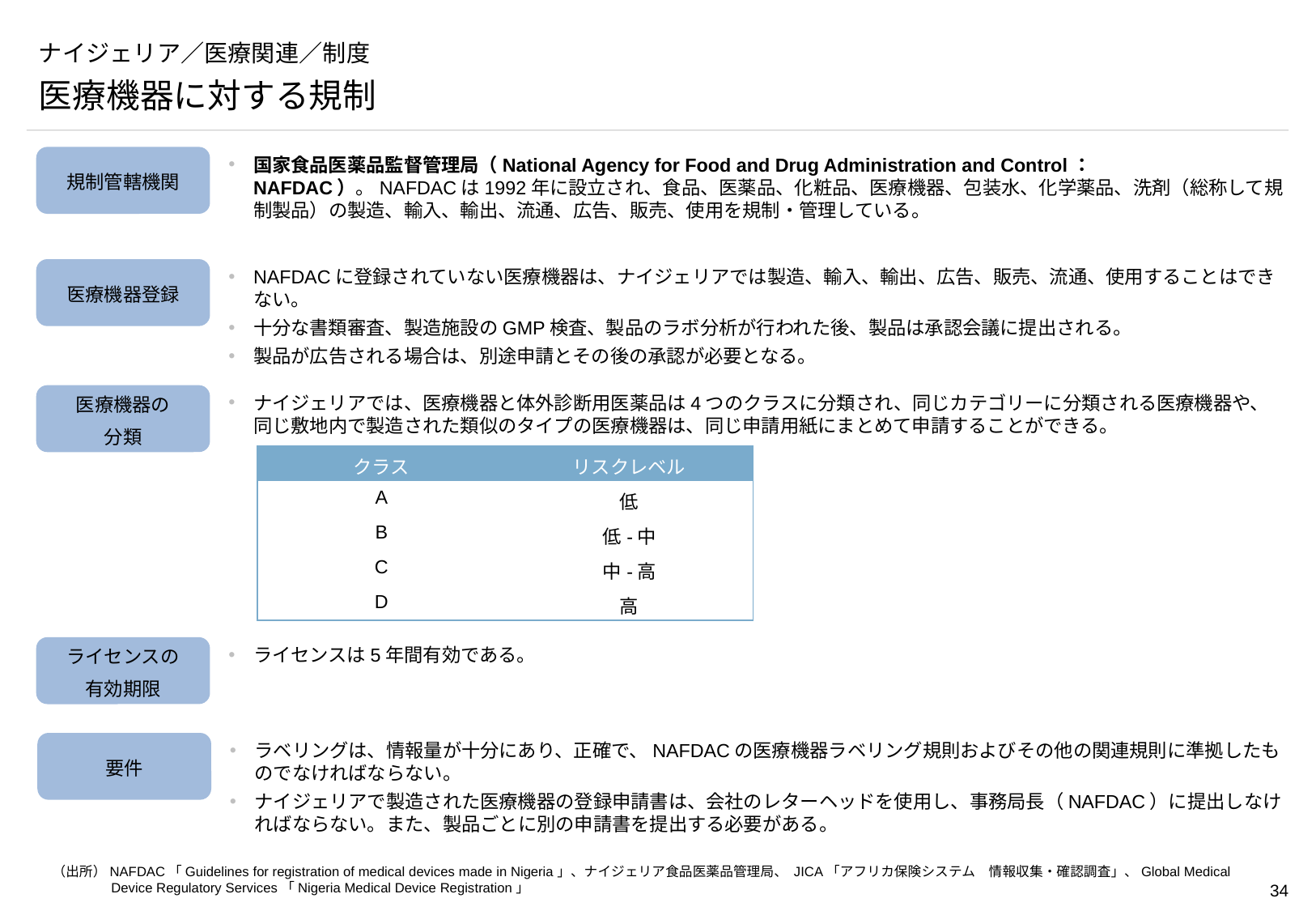

# ナイジェリア／医療関連／制度
医療機器に対する規制
規制管轄機関
国家食品医薬品監督管理局（National Agency for Food and Drug Administration and Control：NAFDAC）。NAFDACは1992年に設立され、食品、医薬品、化粧品、医療機器、包装水、化学薬品、洗剤（総称して規制製品）の製造、輸入、輸出、流通、広告、販売、使用を規制・管理している。
医療機器登録
NAFDACに登録されていない医療機器は、ナイジェリアでは製造、輸入、輸出、広告、販売、流通、使用することはできない。
十分な書類審査、製造施設のGMP検査、製品のラボ分析が行われた後、製品は承認会議に提出される。
製品が広告される場合は、別途申請とその後の承認が必要となる。
医療機器の
分類
ナイジェリアでは、医療機器と体外診断用医薬品は4つのクラスに分類され、同じカテゴリーに分類される医療機器や、同じ敷地内で製造された類似のタイプの医療機器は、同じ申請用紙にまとめて申請することができる。
| クラス | リスクレベル |
| --- | --- |
| A | 低 |
| B | 低-中 |
| C | 中-高 |
| D | 高 |
ライセンスの
有効期限
ライセンスは5年間有効である。
要件
ラベリングは、情報量が十分にあり、正確で、NAFDACの医療機器ラベリング規則およびその他の関連規則に準拠したものでなければならない。
ナイジェリアで製造された医療機器の登録申請書は、会社のレターヘッドを使用し、事務局長（NAFDAC）に提出しなければならない。また、製品ごとに別の申請書を提出する必要がある。
（出所）NAFDAC「Guidelines for registration of medical devices made in Nigeria」、ナイジェリア食品医薬品管理局、 JICA「アフリカ保険システム　情報収集・確認調査」、Global Medical Device Regulatory Services「Nigeria Medical Device Registration」